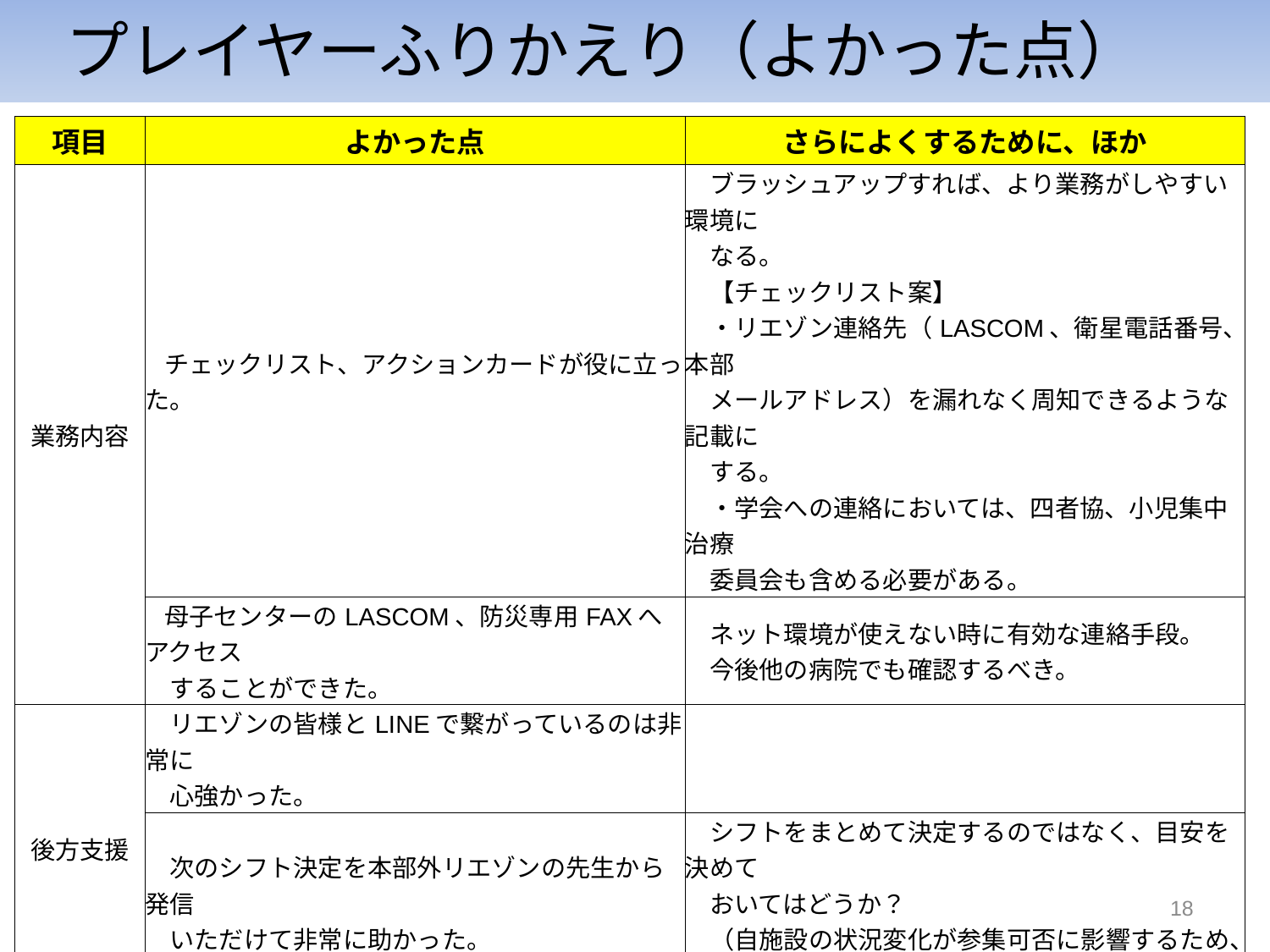

プレイヤーふりかえり（よかった点）
| 項目 | よかった点 | さらによくするために、ほか |
| --- | --- | --- |
| 業務内容 | チェックリスト、アクションカードが役に立った。 | ブラッシュアップすれば、より業務がしやすい環境に 　なる。 　【チェックリスト案】 　・リエゾン連絡先（LASCOM、衛星電話番号、本部 　メールアドレス）を漏れなく周知できるような記載に 　する。 　・学会への連絡においては、四者協、小児集中治療 　委員会も含める必要がある。 |
|  | 母子センターのLASCOM、防災専用FAXへアクセス 　することができた。 | ネット環境が使えない時に有効な連絡手段。 　今後他の病院でも確認するべき。 |
| 後方支援 | リエゾンの皆様とLINEで繋がっているのは非常に 　心強かった。 |  |
|  | 次のシフト決定を本部外リエゾンの先生から発信 　いただけて非常に助かった。 | シフトをまとめて決定するのではなく、目安を決めて 　おいてはどうか？ 　（自施設の状況変化が参集可否に影響するため、 　　直前でないと難しい？） |
| その他 | 本部リーダーが情報整理や役割付与をしっかり 　行うことで、指揮系統が確立される。 | 小児周産期領域においても同様で、現場を混乱させ 　るか否かはリエゾンの力量で大きく変わる。 　今後も繰り返し訓練が大切。 |
18